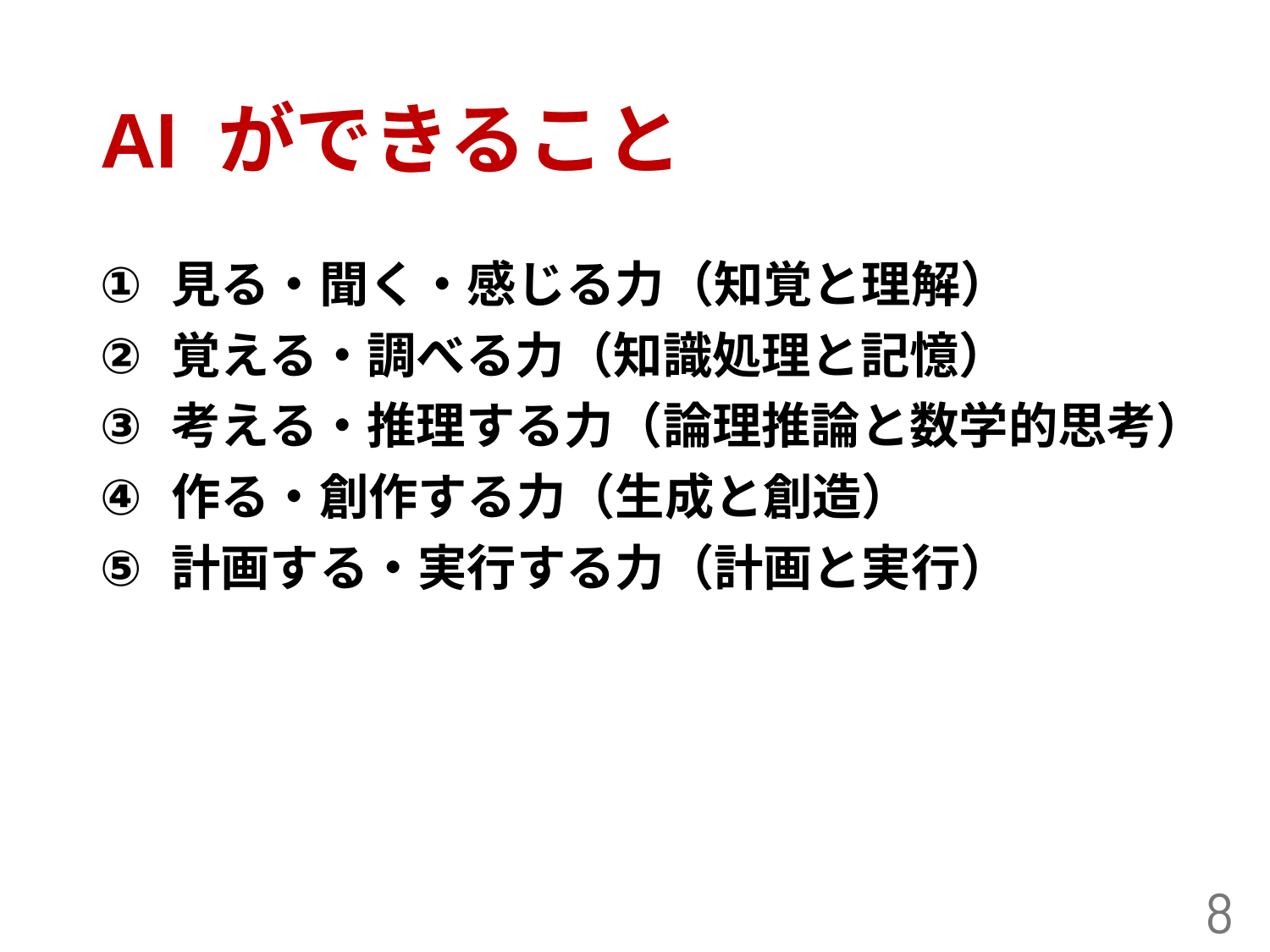

# AI ができること
見る・聞く・感じる力（知覚と理解）
覚える・調べる力（知識処理と記憶）
考える・推理する力（論理推論と数学的思考）
作る・創作する力（生成と創造）
計画する・実行する力（計画と実行）

8